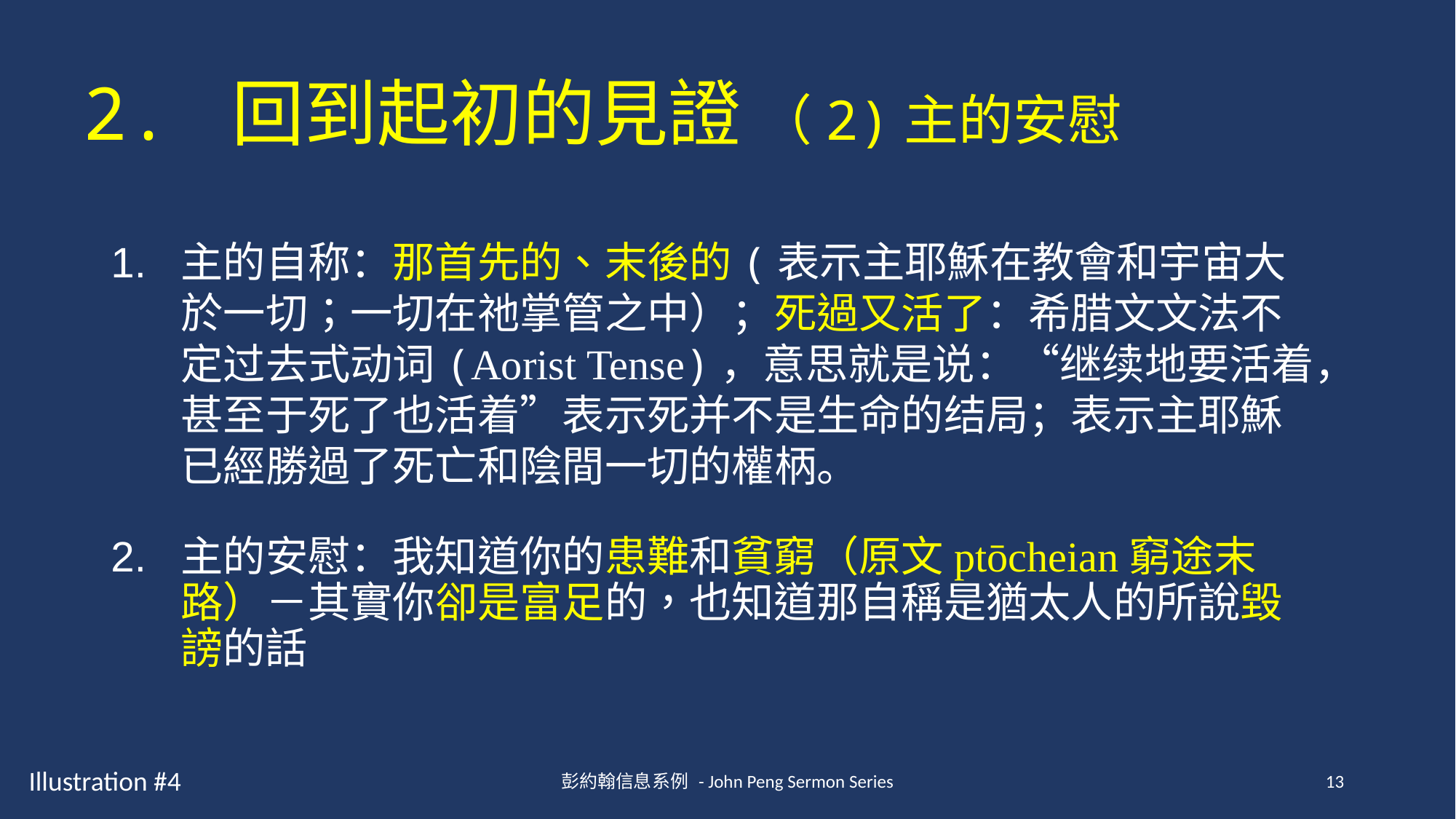

# 2. 回到起初的見證 （2)主的安慰
主的自称：那首先的、末後的(表示主耶穌在教會和宇宙大於一切；一切在祂掌管之中）；死過又活了：希腊文文法不定过去式动词(Aorist Tense)，意思就是说：“继续地要活着，甚至于死了也活着”表示死并不是生命的结局；表示主耶穌已經勝過了死亡和陰間一切的權柄。

主的安慰：我知道你的患難和貧窮（原文ptōcheian窮途末路）－其實你卻是富足的，也知道那自稱是猶太人的所說毀謗的話

Illustration #4
彭約翰信息系例 - John Peng Sermon Series
13